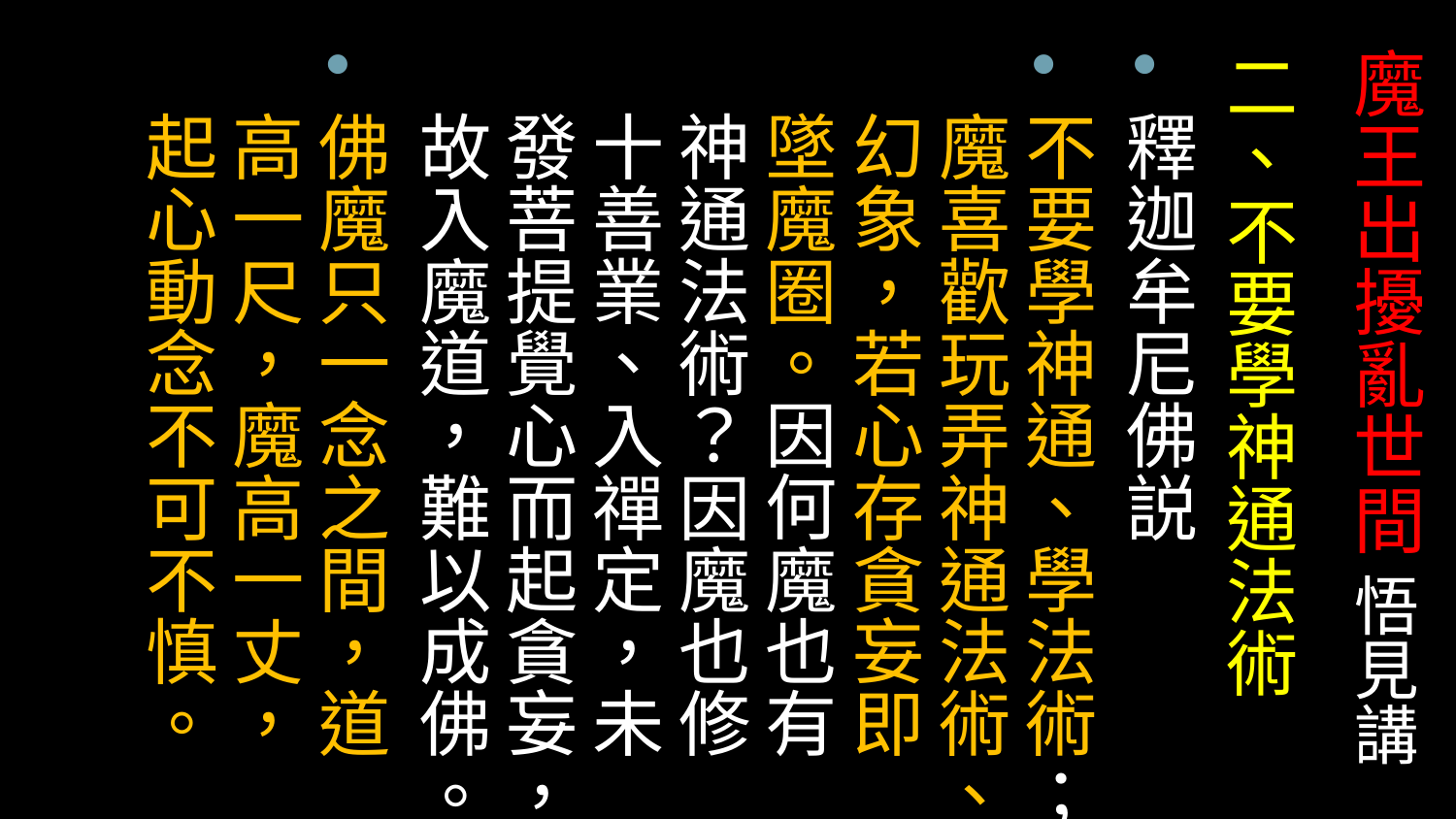

# 魔王出擾亂世間 悟見講
二、不要學神通法術
釋迦牟尼佛説
不要學神通、學法術；魔喜歡玩弄神通法術、幻象，若心存貪妄即墜魔圈。因何魔也有神通法術？因魔也修十善業、入禪定，未發菩提覺心而起貪妄，故入魔道，難以成佛。
佛魔只一念之間，道高一尺，魔高一丈，起心動念不可不慎。